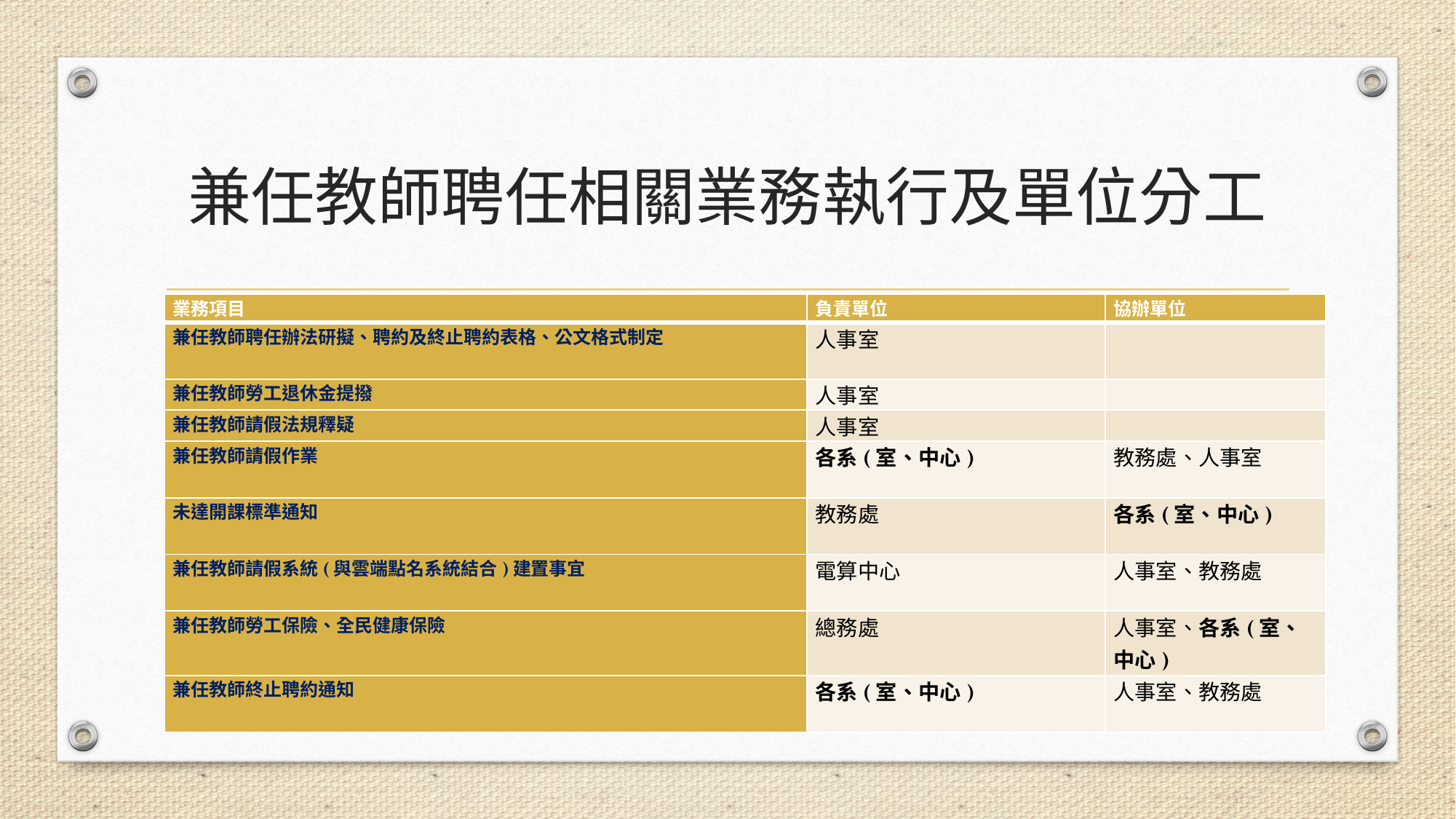

# 兼任教師聘任相關業務執行及單位分工
| 業務項目 | 負責單位 | 協辦單位 |
| --- | --- | --- |
| 兼任教師聘任辦法研擬、聘約及終止聘約表格、公文格式制定 | 人事室 |  |
| 兼任教師勞工退休金提撥 | 人事室 |  |
| 兼任教師請假法規釋疑 | 人事室 |  |
| 兼任教師請假作業 | 各系(室、中心) | 教務處、人事室 |
| 未達開課標準通知 | 教務處 | 各系(室、中心) |
| 兼任教師請假系統(與雲端點名系統結合)建置事宜 | 電算中心 | 人事室、教務處 |
| 兼任教師勞工保險、全民健康保險 | 總務處 | 人事室、各系(室、中心) |
| 兼任教師終止聘約通知 | 各系(室、中心) | 人事室、教務處 |